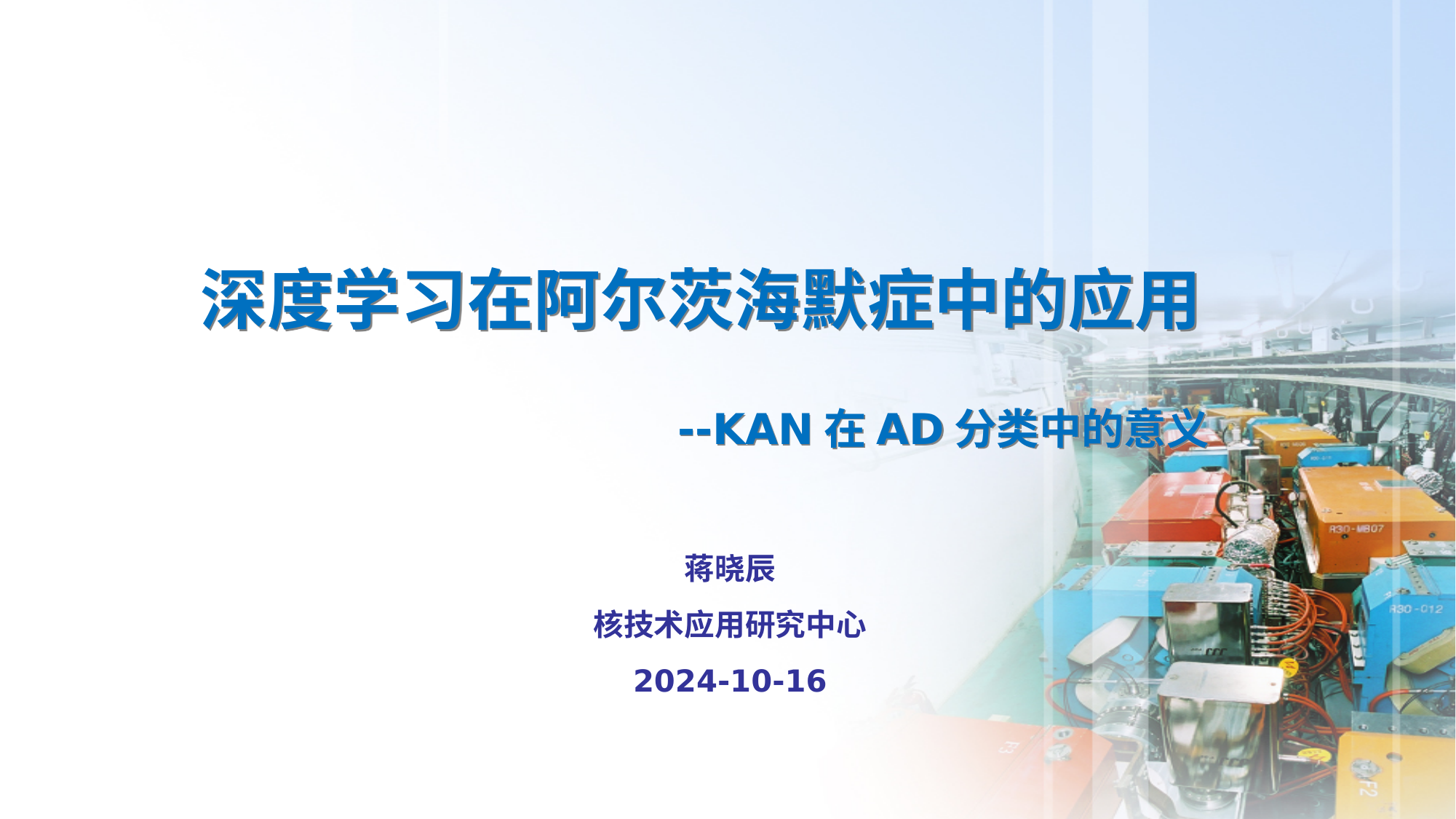

# 深度学习在阿尔茨海默症中的应用 --KAN在AD分类中的意义
蒋晓辰
核技术应用研究中心
2024-10-16